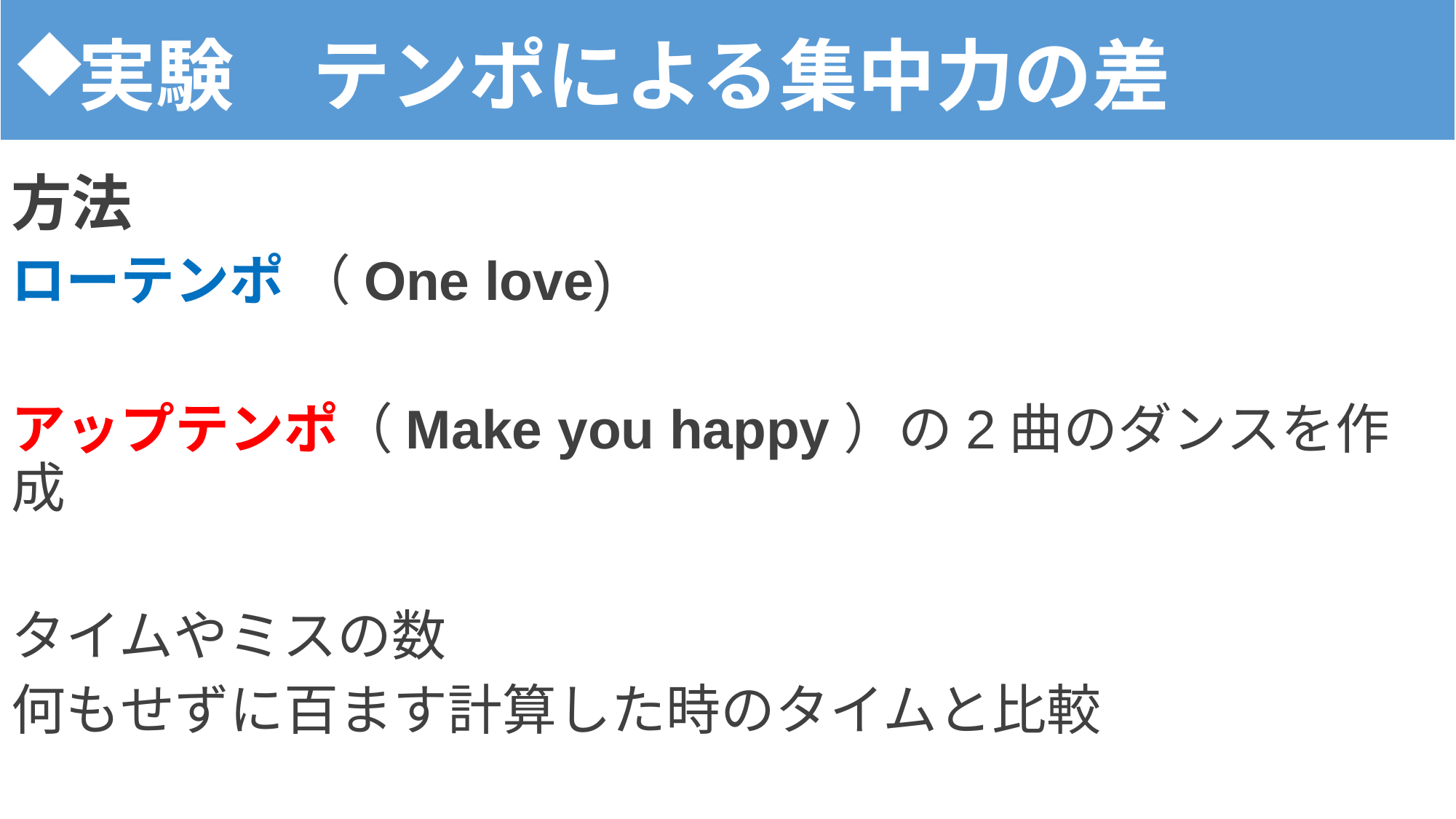

# 実験　テンポによる集中力の差

方法
ローテンポ （One love)

アップテンポ（Make you happy）の2曲のダンスを作成

タイムやミスの数
何もせずに百ます計算した時のタイムと比較